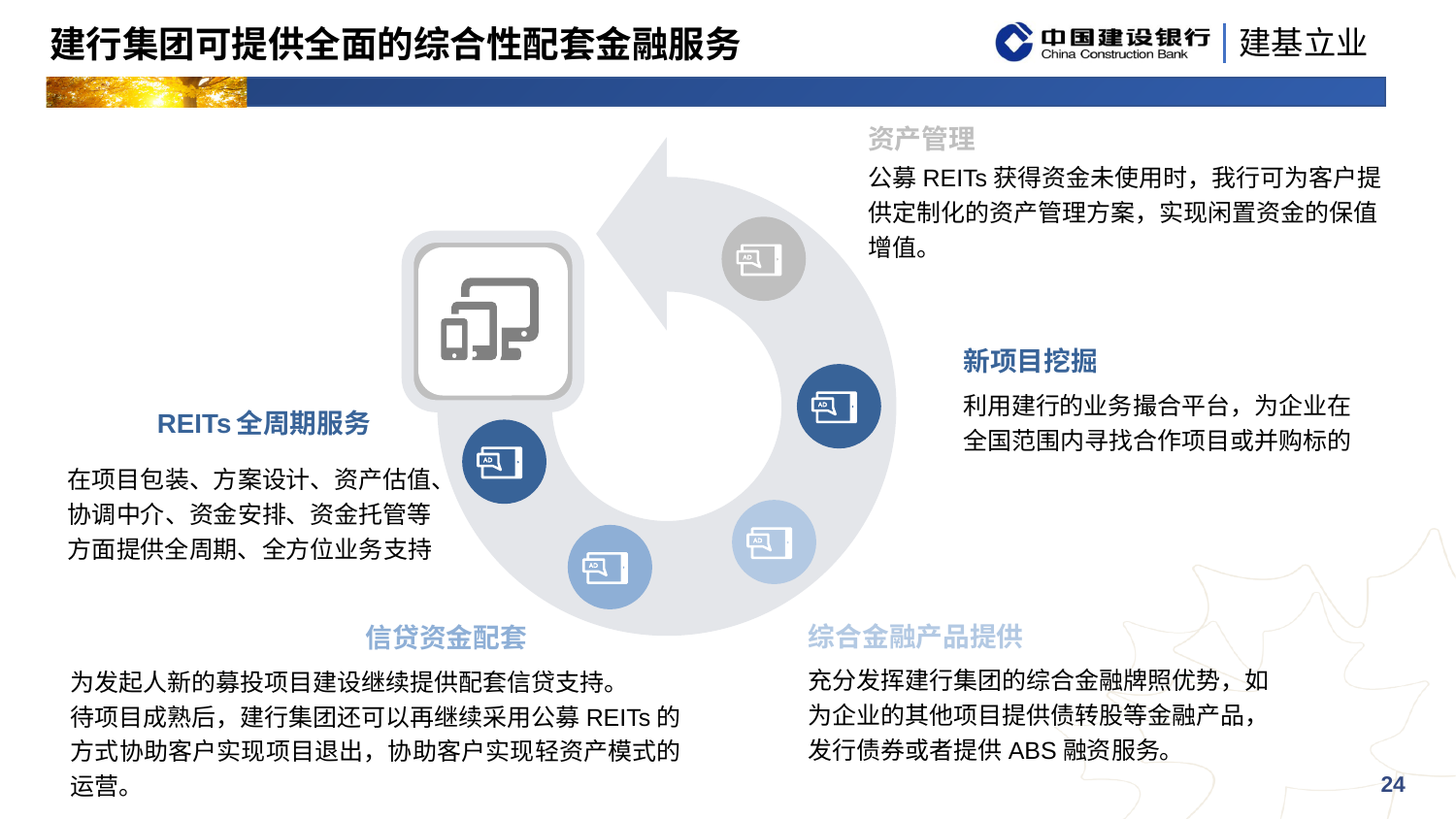

# 建行集团可提供全面的综合性配套金融服务
资产管理

公募REITs获得资金未使用时，我行可为客户提供定制化的资产管理方案，实现闲置资金的保值增值。

新项目挖掘
利用建行的业务撮合平台，为企业在全国范围内寻找合作项目或并购标的
REITs全周期服务
在项目包装、方案设计、资产估值、协调中介、资金安排、资金托管等方面提供全周期、全方位业务支持
综合金融产品提供
信贷资金配套
为发起人新的募投项目建设继续提供配套信贷支持。
待项目成熟后，建行集团还可以再继续采用公募REITs的方式协助客户实现项目退出，协助客户实现轻资产模式的运营。
充分发挥建行集团的综合金融牌照优势，如为企业的其他项目提供债转股等金融产品，发行债券或者提供ABS融资服务。

24